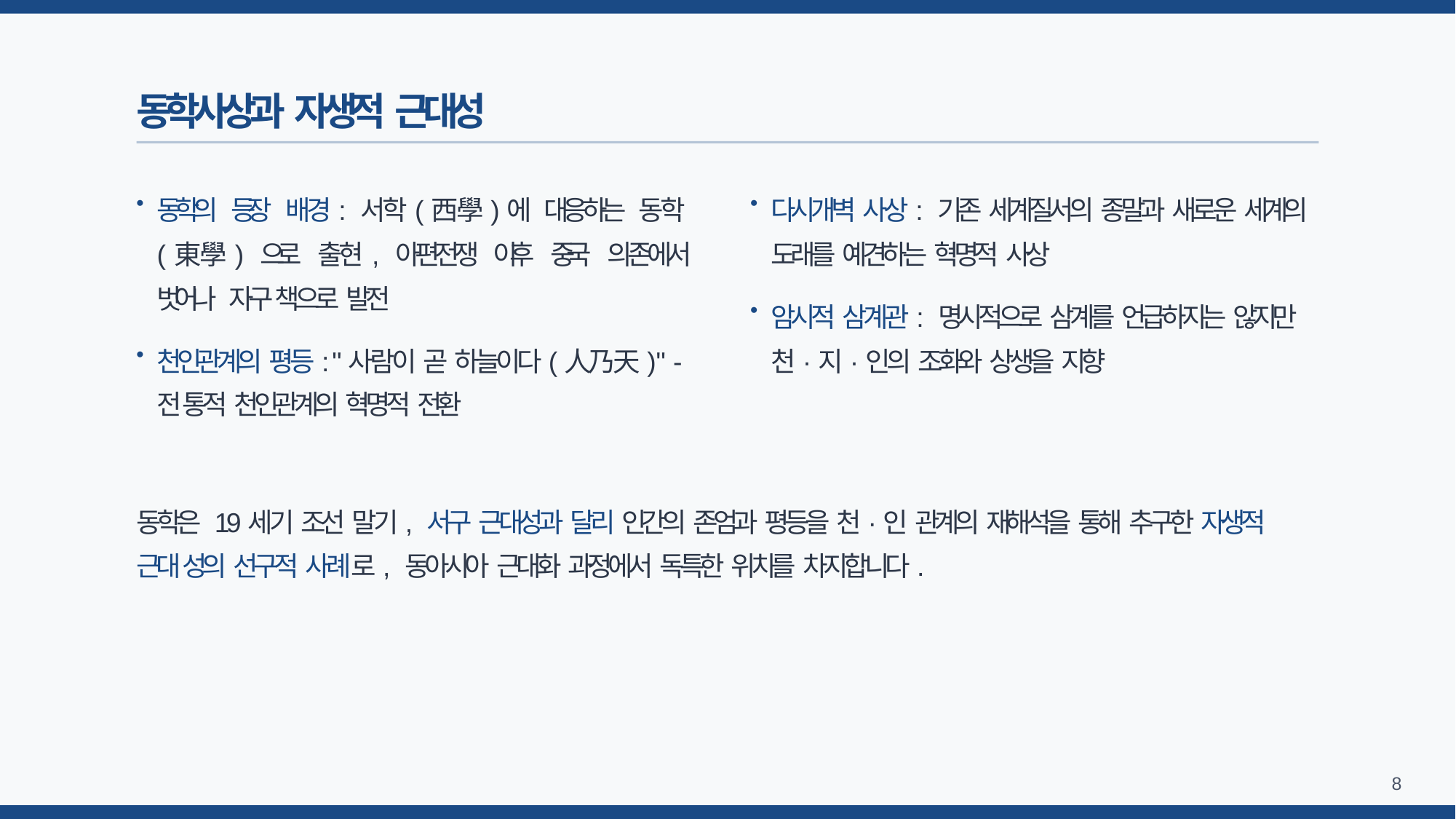

# 동학사상과 자생적 근대성
동학의 등장  배경: 서학(西學)에 대응하는 동학(東學) 으로  출현, 아편전쟁 이후  중국  의존에서 벗어나 자구 책으로 발전
다시개벽 사상: 기존 세계질서의 종말과 새로운 세계의 도래를 예견하는 혁명적 사상
•
•
암시적 삼계관: 명시적으로 삼계를 언급하지는 않지만 천·지·인의 조화와 상생을 지향
•
천인관계의 평등: "사람이 곧 하늘이다(人乃天)" - 전 통적 천인관계의 혁명적 전환
•
동학은 19세기 조선 말기, 서구 근대성과 달리 인간의 존엄과 평등을 천·인 관계의 재해석을 통해 추구한 자생적 근대 성의 선구적 사례로, 동아시아 근대화 과정에서 독특한 위치를 차지합니다.
8